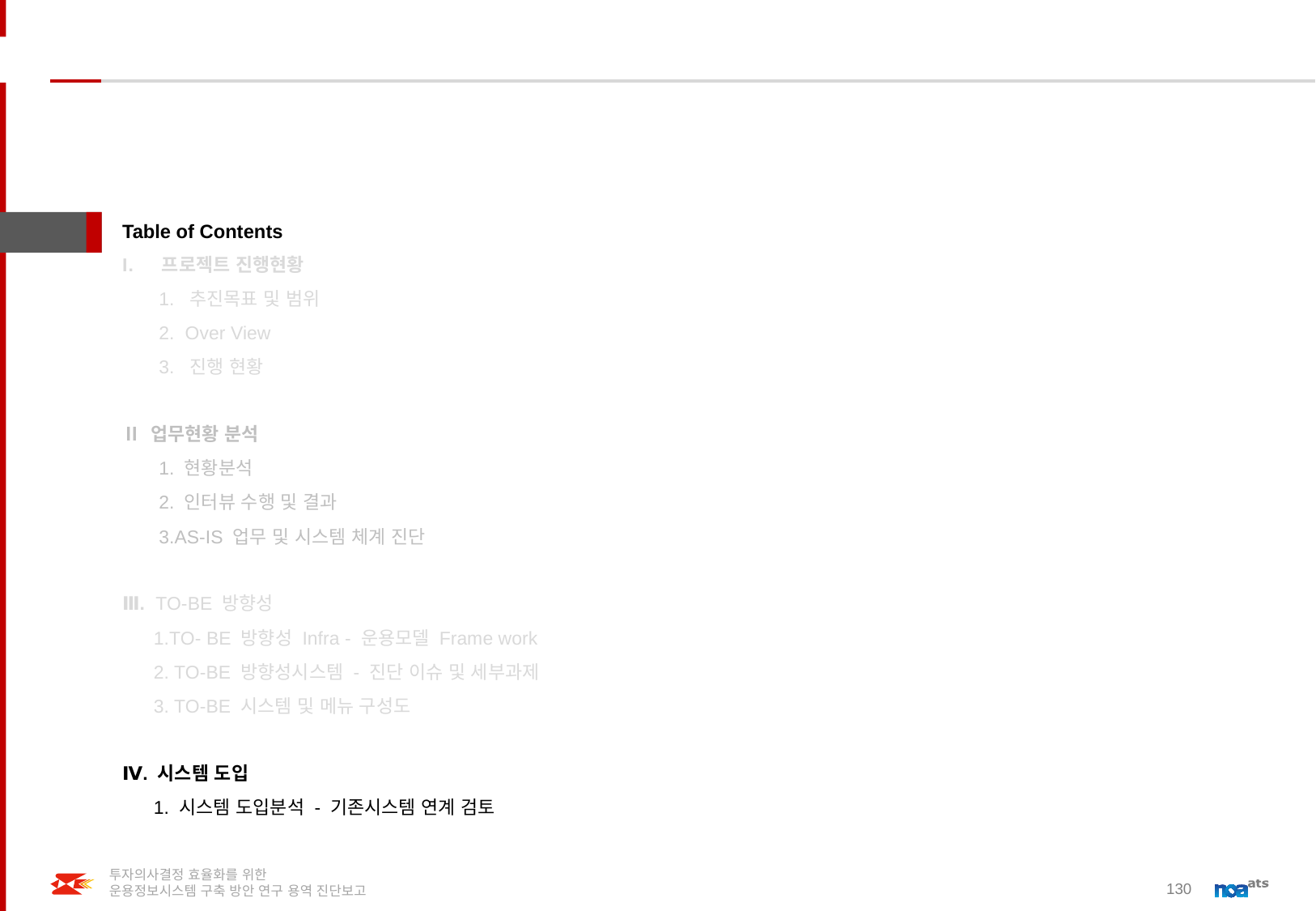

Table of Contents
 프로젝트 진행현황
       1.  추진목표 및 범위
       2.  Over View
       3.  진행 현황

Ⅱ 업무현황 분석
       1. 현황분석
       2. 인터뷰 수행 및 결과
       3.AS-IS 업무 및 시스템 체계 진단

Ⅲ.  TO-BE 방향성
      1.TO- BE 방향성 Infra - 운용모델 Frame work
      2. TO-BE 방향성시스템 - 진단 이슈 및 세부과제
      3. TO-BE 시스템 및 메뉴 구성도

Ⅳ. 시스템 도입
      1. 시스템 도입분석 - 기존시스템 연계 검토